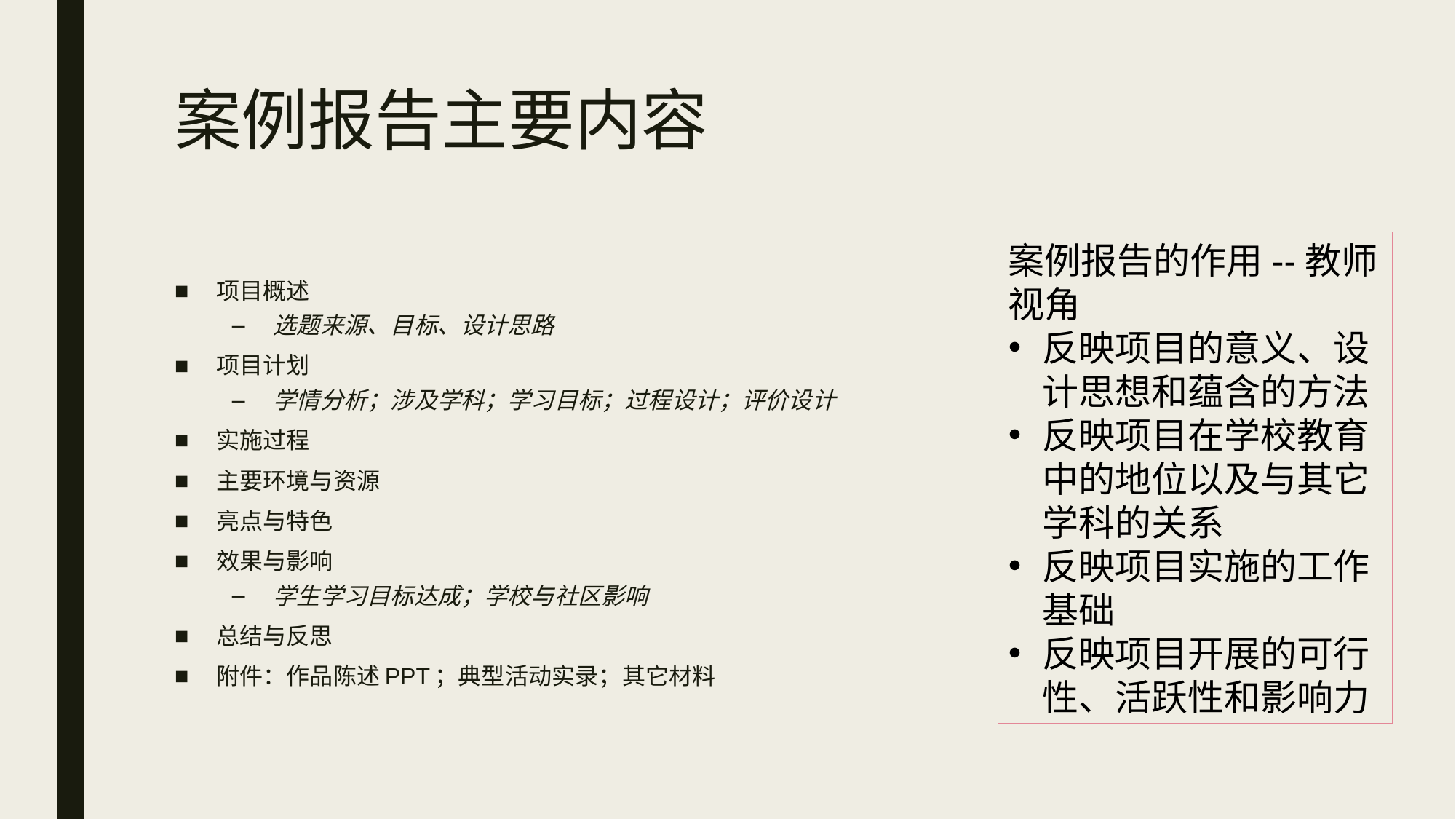

# 案例报告主要内容
案例报告的作用--教师视角
反映项目的意义、设计思想和蕴含的方法
反映项目在学校教育中的地位以及与其它学科的关系
反映项目实施的工作基础
反映项目开展的可行性、活跃性和影响力
项目概述
选题来源、目标、设计思路
项目计划
学情分析；涉及学科；学习目标；过程设计；评价设计
实施过程
主要环境与资源
亮点与特色
效果与影响
学生学习目标达成；学校与社区影响
总结与反思
附件：作品陈述PPT；典型活动实录；其它材料